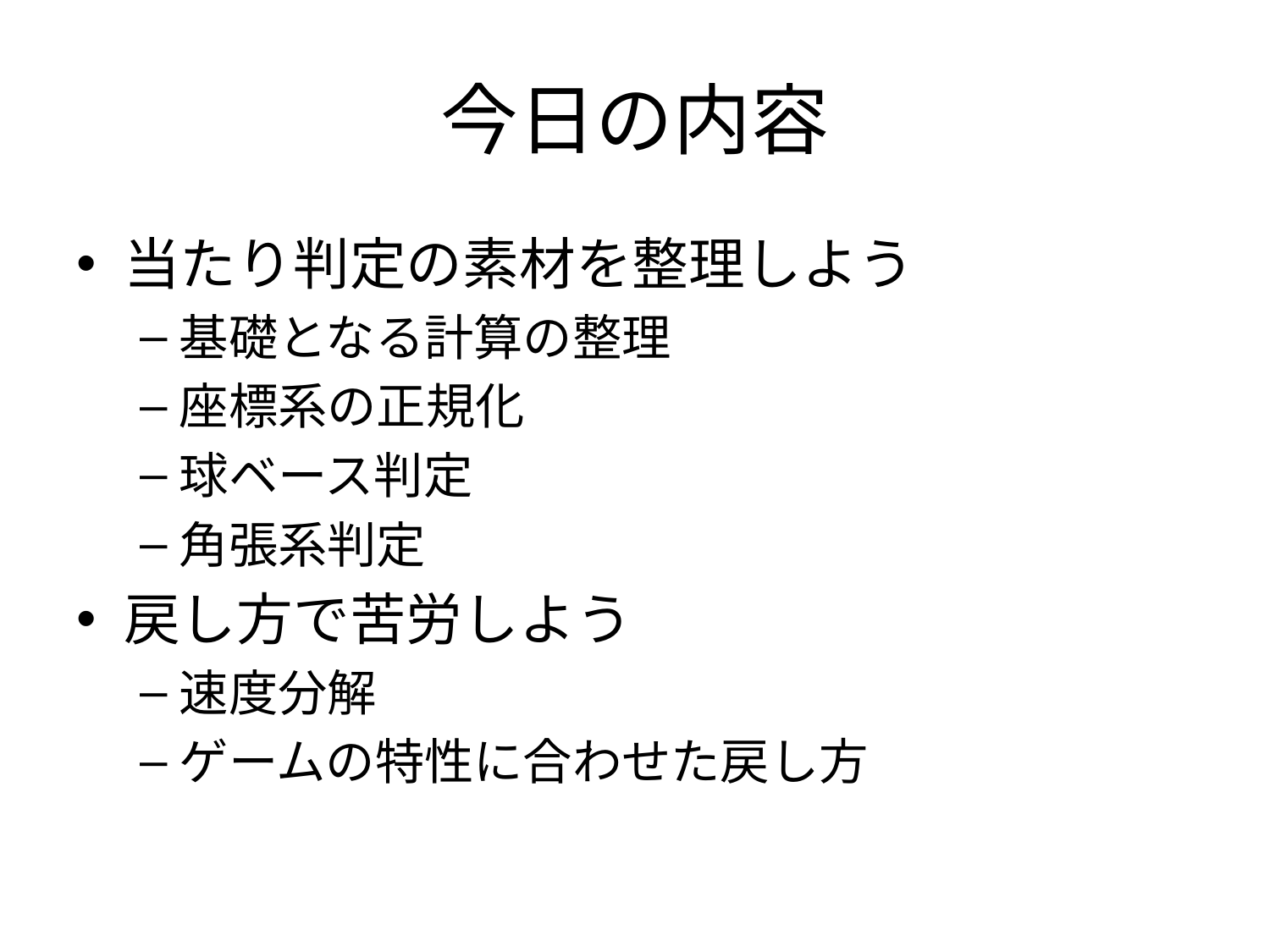

# 今日の内容
当たり判定の素材を整理しよう
基礎となる計算の整理
座標系の正規化
球ベース判定
角張系判定
戻し方で苦労しよう
速度分解
ゲームの特性に合わせた戻し方